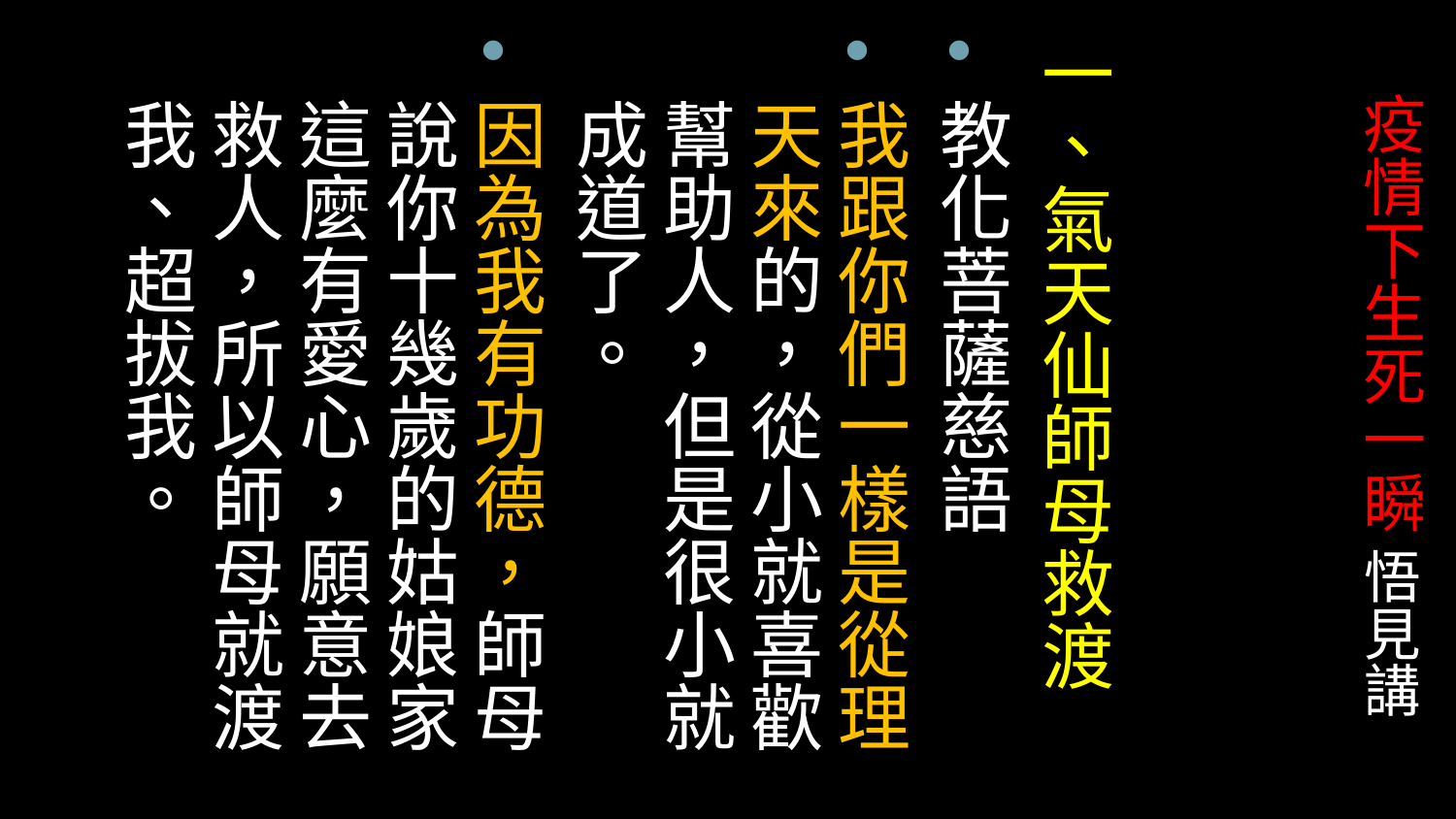

一、氣天仙師母救渡
教化菩薩慈語
我跟你們一樣是從理天來的，從小就喜歡幫助人，但是很小就成道了。
因為我有功德，師母說你十幾歲的姑娘家這麼有愛心，願意去救人，所以師母就渡我、超拔我。

# 疫情下生死一瞬 悟見講